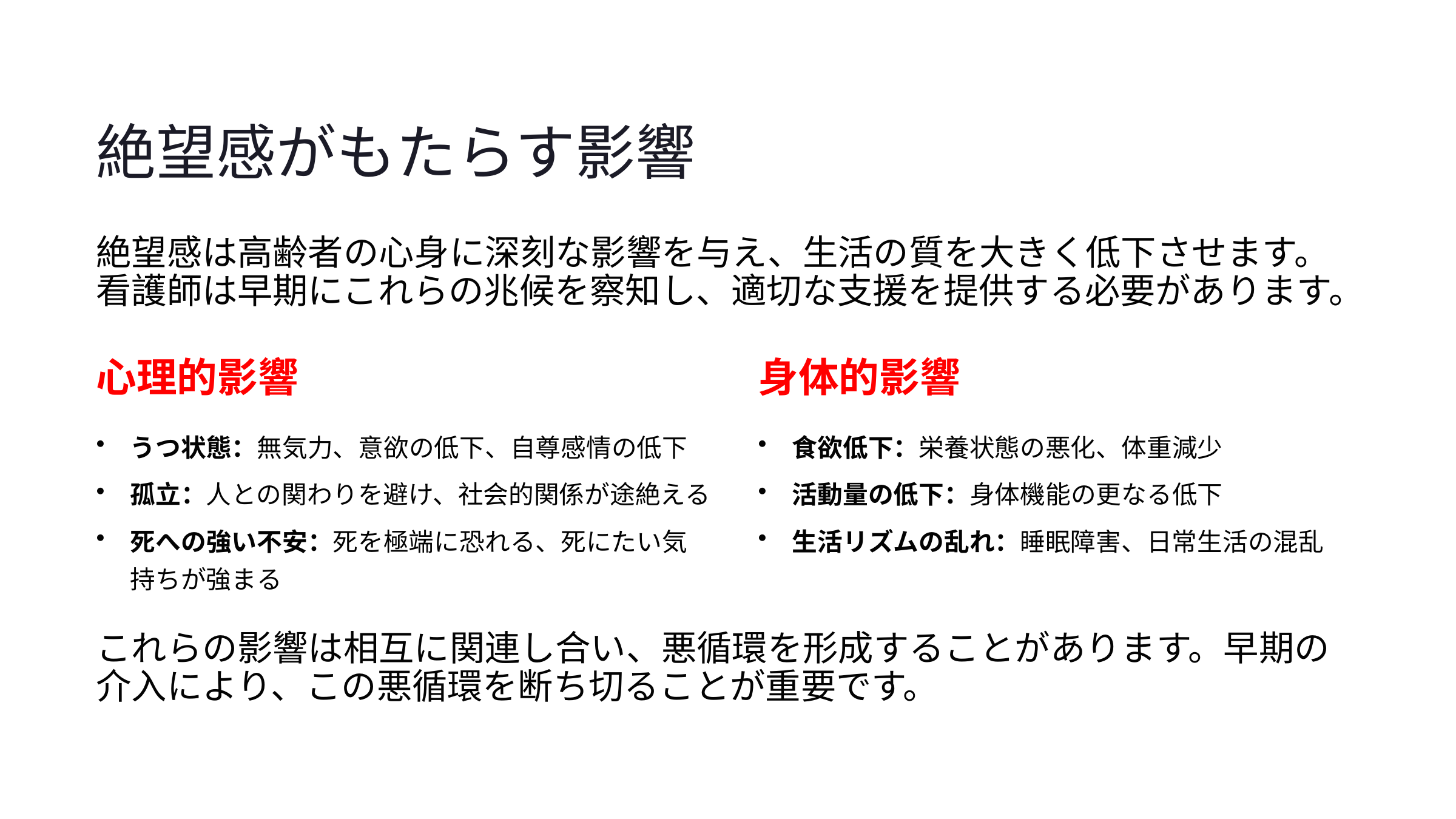

絶望感がもたらす影響
絶望感は高齢者の心身に深刻な影響を与え、生活の質を大きく低下させます。看護師は早期にこれらの兆候を察知し、適切な支援を提供する必要があります。
心理的影響
身体的影響
うつ状態：無気力、意欲の低下、自尊感情の低下
食欲低下：栄養状態の悪化、体重減少
孤立：人との関わりを避け、社会的関係が途絶える
活動量の低下：身体機能の更なる低下
死への強い不安：死を極端に恐れる、死にたい気持ちが強まる
生活リズムの乱れ：睡眠障害、日常生活の混乱
これらの影響は相互に関連し合い、悪循環を形成することがあります。早期の介入により、この悪循環を断ち切ることが重要です。